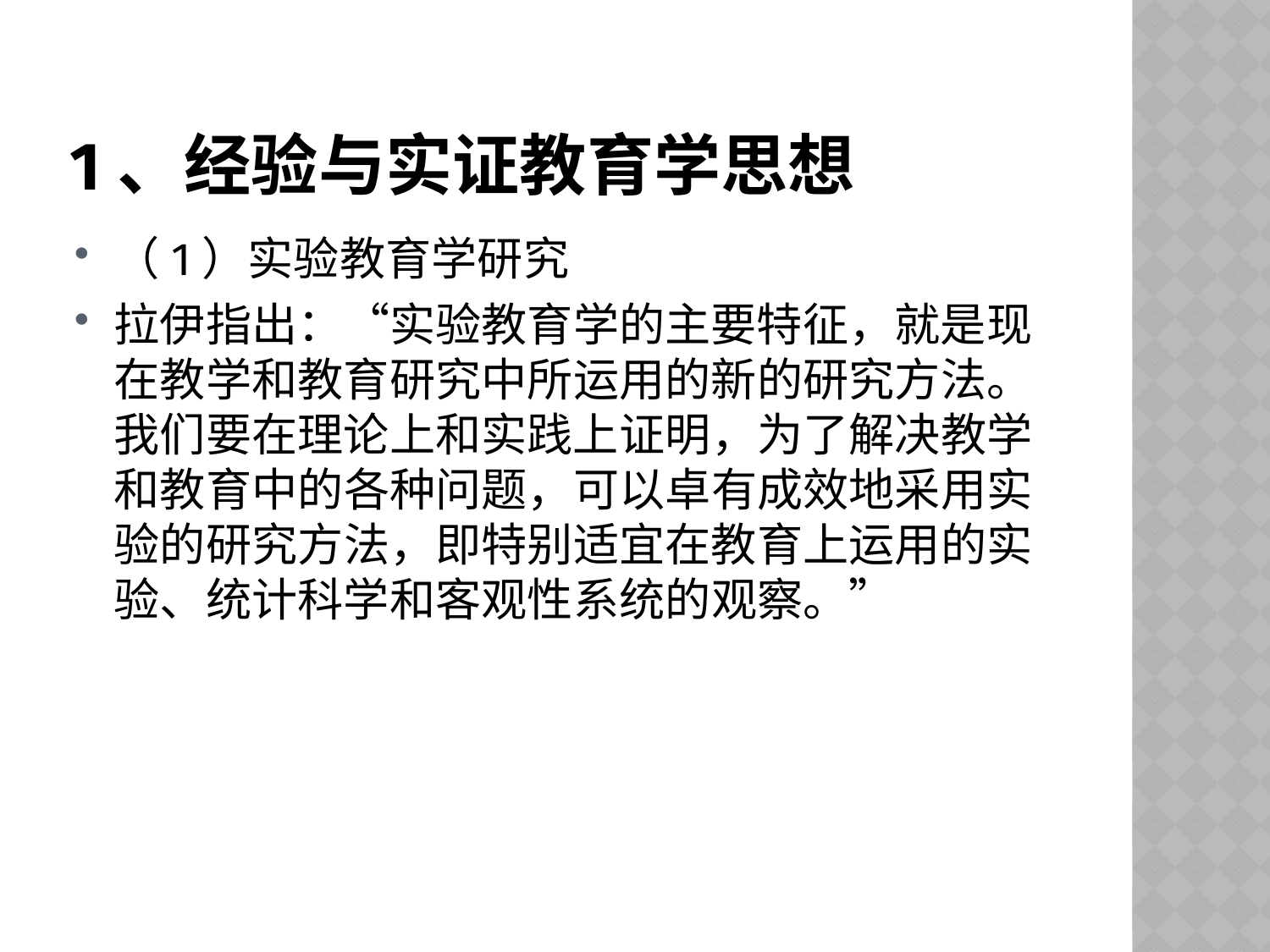

# 1、经验与实证教育学思想
（1）实验教育学研究
拉伊指出：“实验教育学的主要特征，就是现在教学和教育研究中所运用的新的研究方法。我们要在理论上和实践上证明，为了解决教学和教育中的各种问题，可以卓有成效地采用实验的研究方法，即特别适宜在教育上运用的实验、统计科学和客观性系统的观察。”